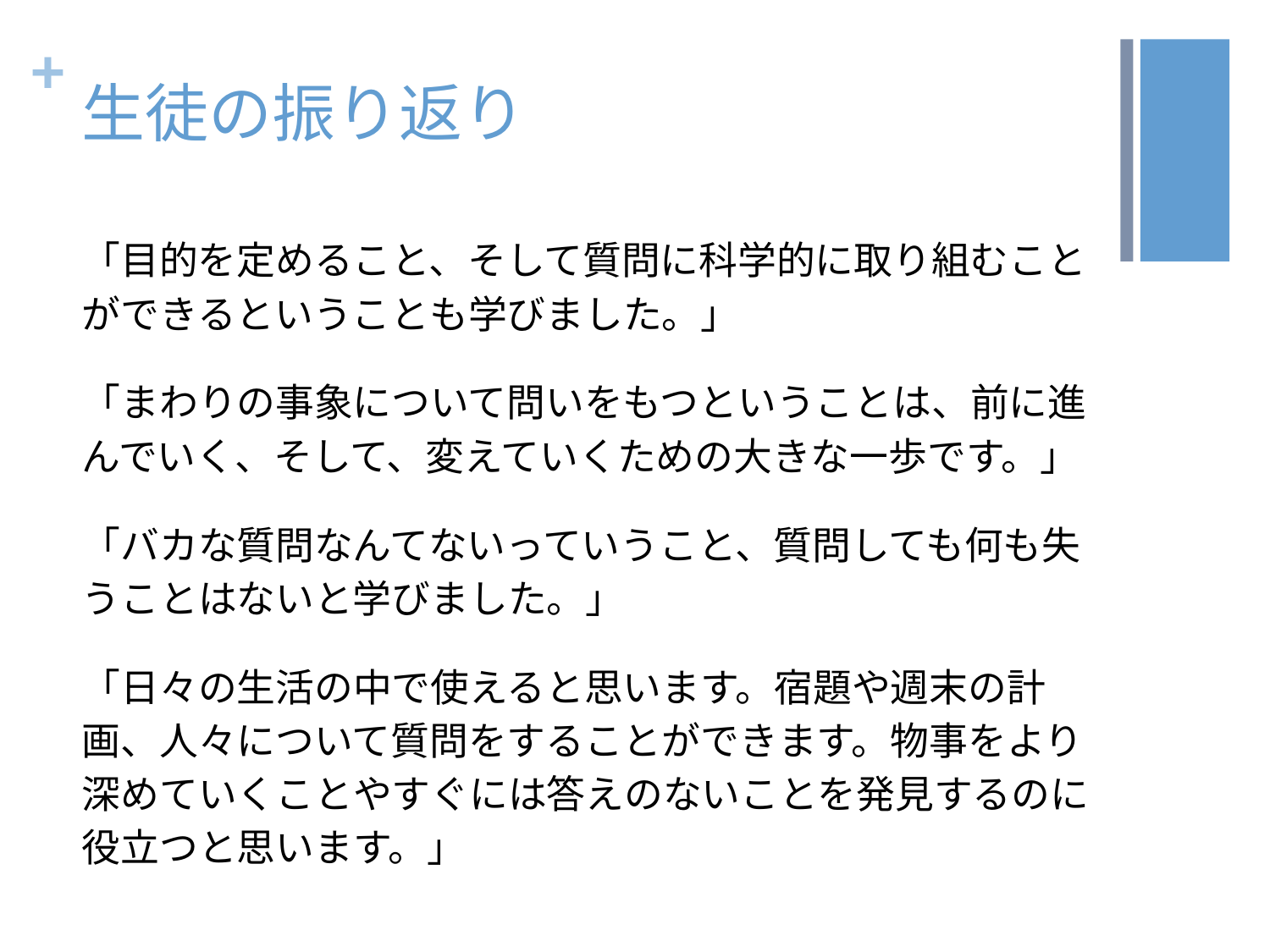

# 生徒の振り返り
「目的を定めること、そして質問に科学的に取り組むことができるということも学びました。」
「まわりの事象について問いをもつということは、前に進んでいく、そして、変えていくための大きな一歩です。」
「バカな質問なんてないっていうこと、質問しても何も失うことはないと学びました。」
「日々の生活の中で使えると思います。宿題や週末の計画、人々について質問をすることができます。物事をより深めていくことやすぐには答えのないことを発見するのに役立つと思います。」